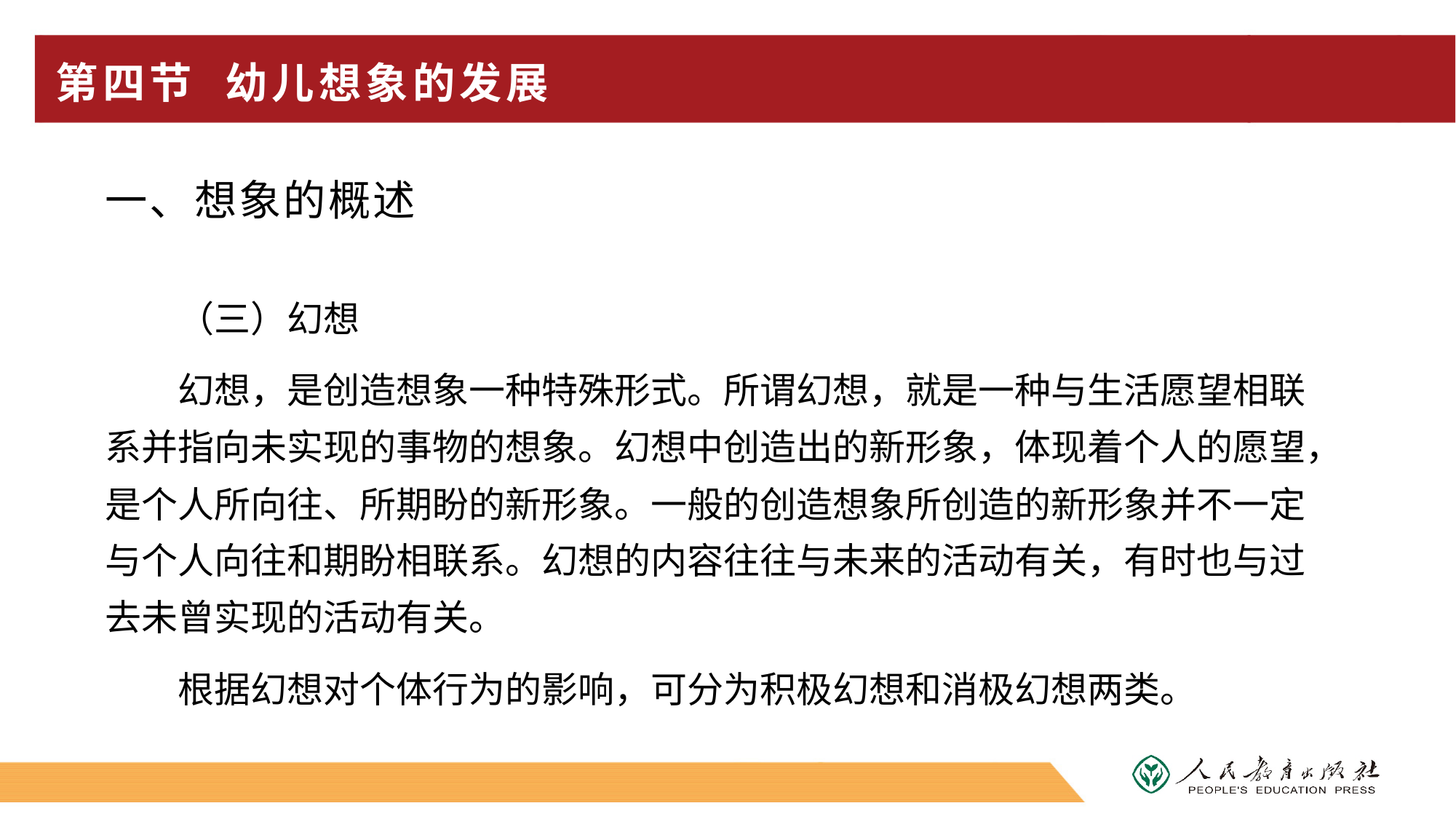

# 第四节  幼儿想象的发展
一、想象的概述
（三）幻想
幻想，是创造想象一种特殊形式。所谓幻想，就是一种与生活愿望相联系并指向未实现的事物的想象。幻想中创造出的新形象，体现着个人的愿望，是个人所向往、所期盼的新形象。一般的创造想象所创造的新形象并不一定与个人向往和期盼相联系。幻想的内容往往与未来的活动有关，有时也与过去未曾实现的活动有关。
根据幻想对个体行为的影响，可分为积极幻想和消极幻想两类。